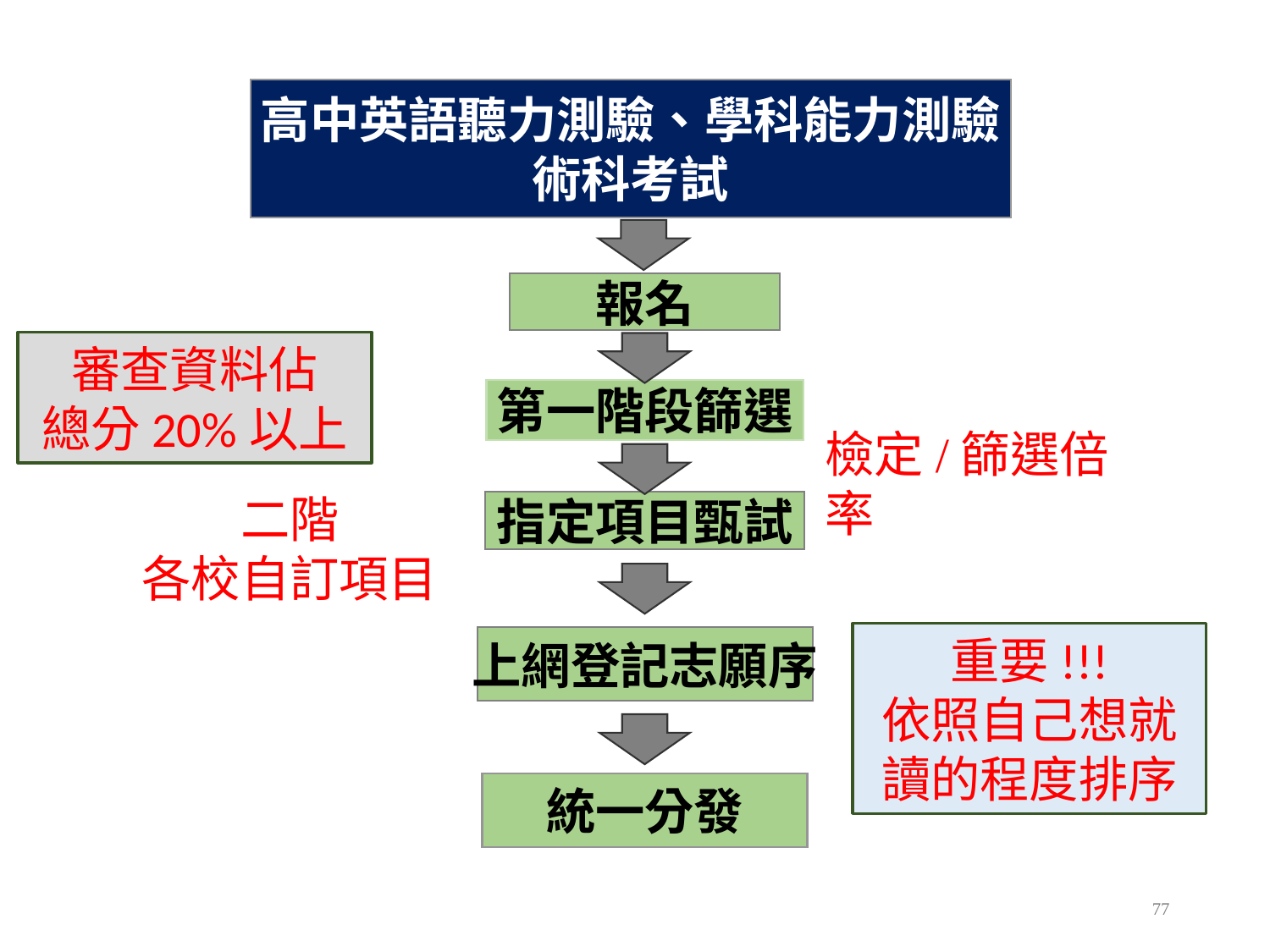

高中英語聽力測驗、學科能力測驗
術科考試

報名

第一階段篩選

指定項目甄試

上網登記志願序

統一分發
審查資料佔
總分20%以上
檢定/篩選倍率
二階
各校自訂項目
重要!!!
依照自己想就讀的程度排序
77